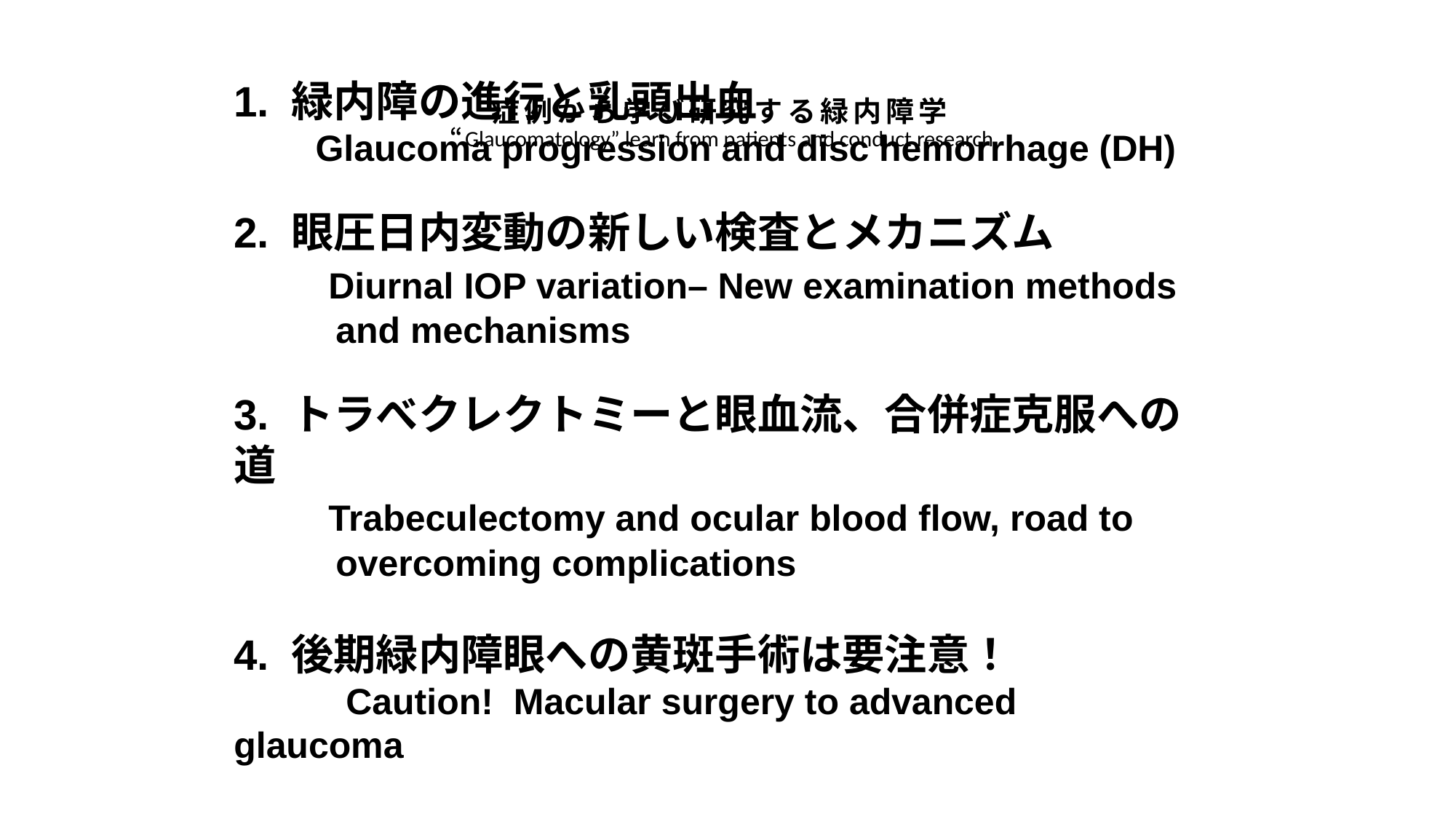

# 症例から学び研究する緑内障学 “Glaucomatology” learn from patients and conduct research
1. 緑内障の進行と乳頭出血
        Glaucoma progression and disc hemorrhage (DH)

2. 眼圧日内変動の新しい検査とメカニズム
        Diurnal IOP variation– New examination methods
          and mechanisms

3. トラべクレクトミーと眼血流、合併症克服への道
        Trabeculectomy and ocular blood flow, road to
          overcoming complications

4. 後期緑内障眼への黄斑手術は要注意！
           Caution!  Macular surgery to advanced glaucoma